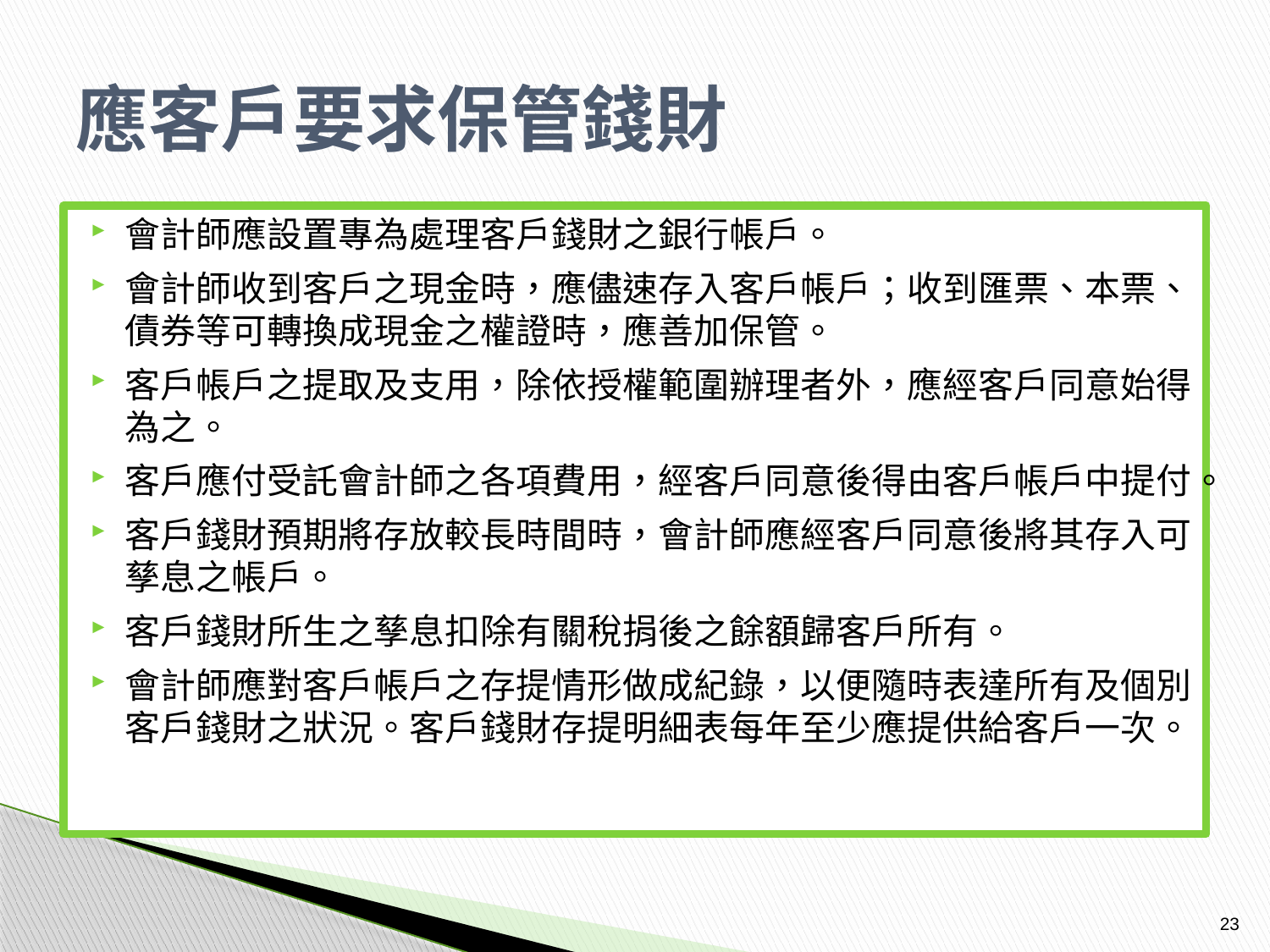

# 應客戶要求保管錢財
會計師應設置專為處理客戶錢財之銀行帳戶。
會計師收到客戶之現金時，應儘速存入客戶帳戶；收到匯票、本票、債券等可轉換成現金之權證時，應善加保管。
客戶帳戶之提取及支用，除依授權範圍辦理者外，應經客戶同意始得為之。
客戶應付受託會計師之各項費用，經客戶同意後得由客戶帳戶中提付。
客戶錢財預期將存放較長時間時，會計師應經客戶同意後將其存入可孳息之帳戶。
客戶錢財所生之孳息扣除有關稅捐後之餘額歸客戶所有。
會計師應對客戶帳戶之存提情形做成紀錄，以便隨時表達所有及個別客戶錢財之狀況。客戶錢財存提明細表每年至少應提供給客戶一次。

23